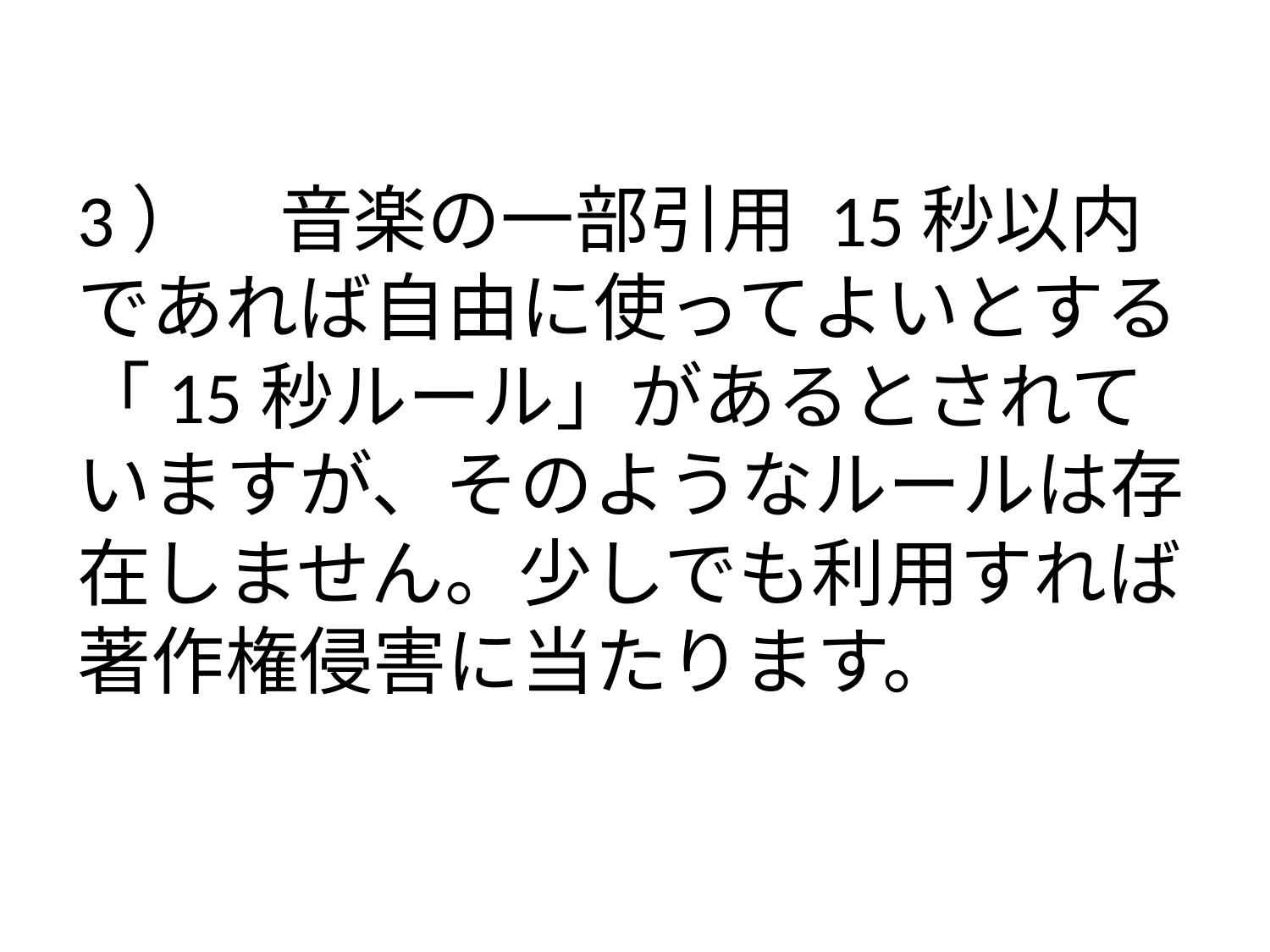

3）　音楽の一部引用 15秒以内であれば自由に使ってよいとする「15秒ルール」があるとされていますが、そのようなルールは存在しません。少しでも利用すれば著作権侵害に当たります。